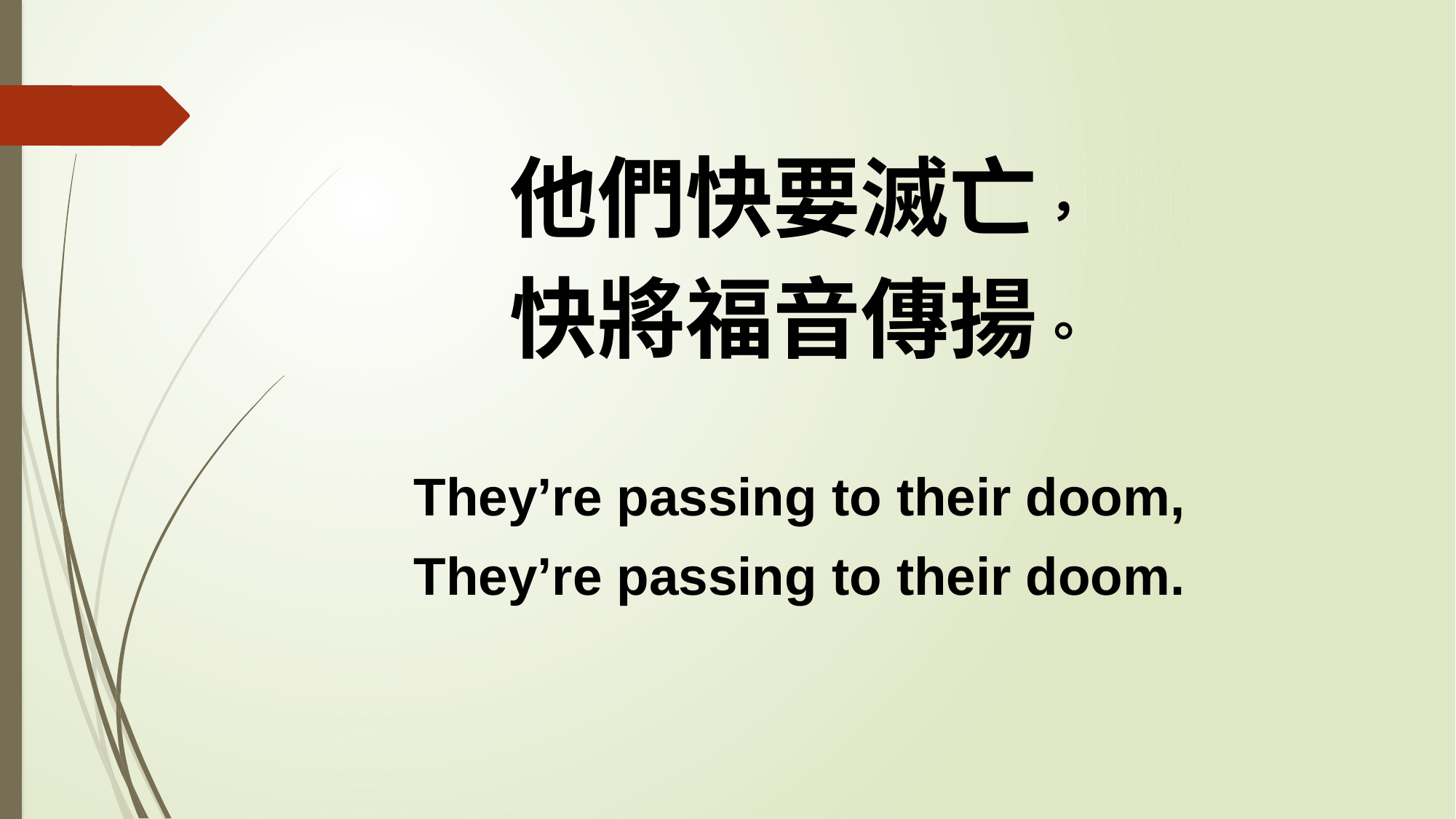

他們快要滅亡，
快將福音傳揚。

They’re passing to their doom,
They’re passing to their doom.